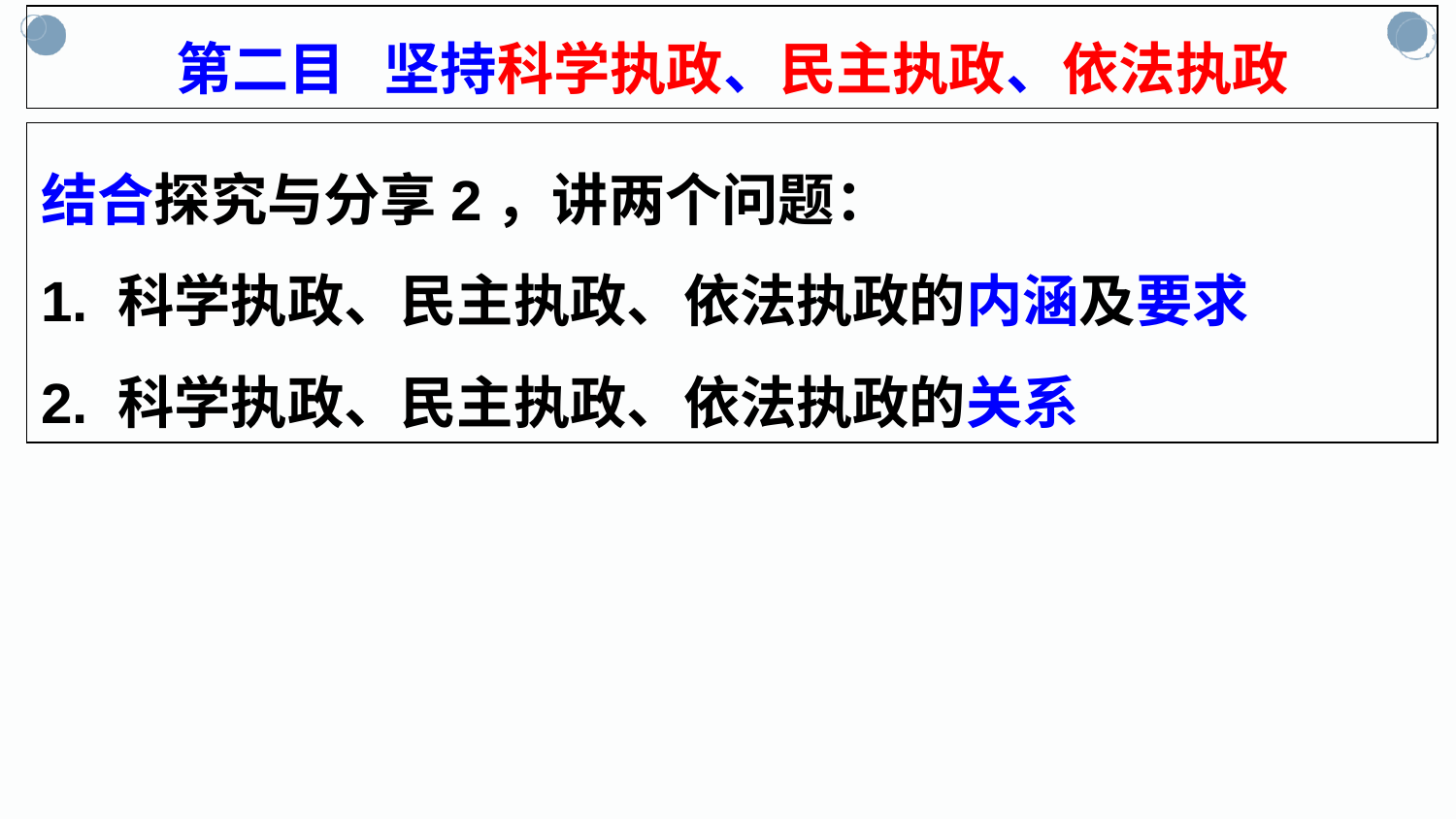

第二目   坚持科学执政、民主执政、依法执政
结合探究与分享2，讲两个问题：
1. 科学执政、民主执政、依法执政的内涵及要求
2. 科学执政、民主执政、依法执政的关系